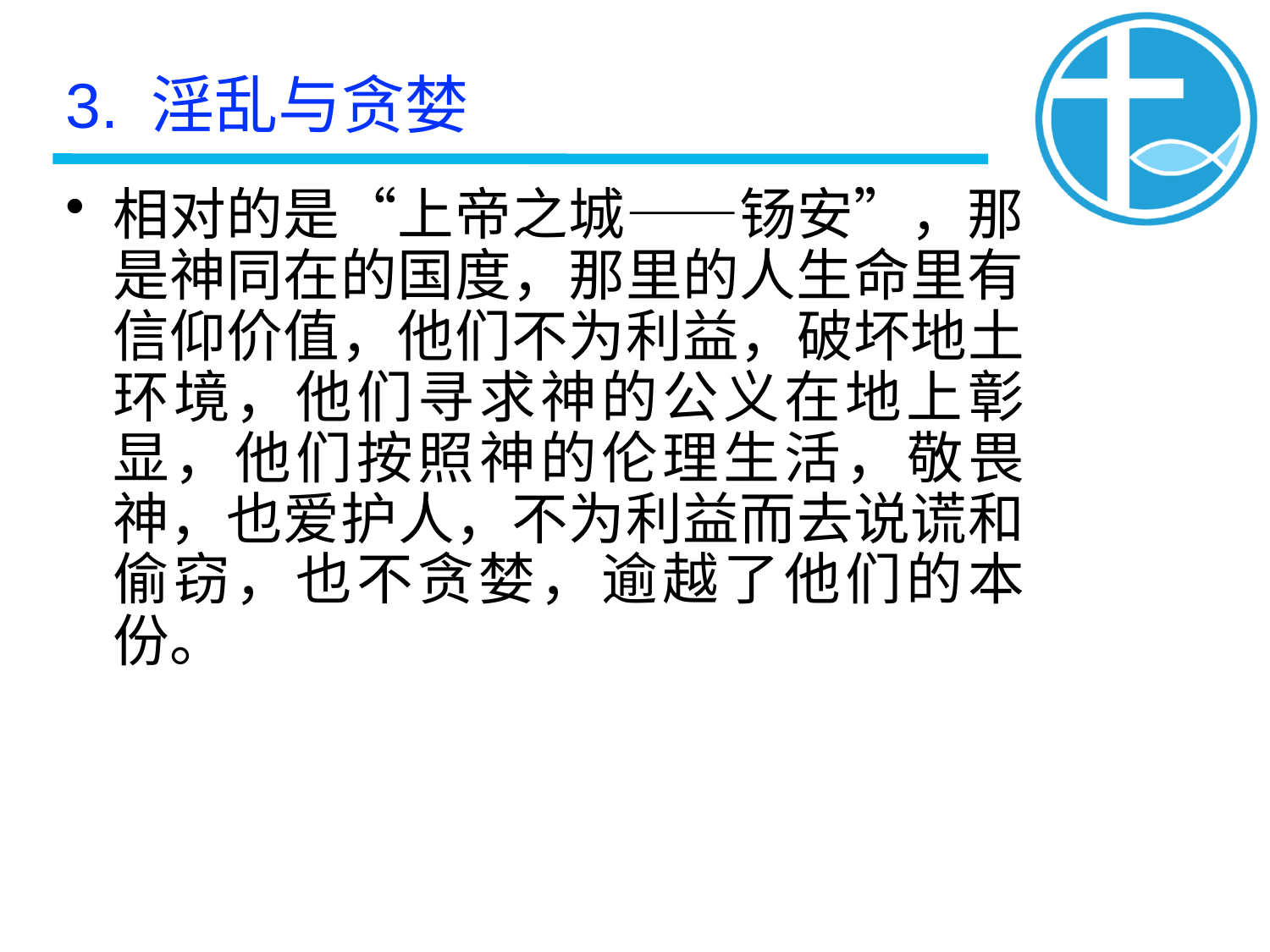

3. 淫乱与贪婪
相对的是“上帝之城——钖安”，那是神同在的国度，那里的人生命里有信仰价值，他们不为利益，破坏地土环境，他们寻求神的公义在地上彰显，他们按照神的伦理生活，敬畏神，也爱护人，不为利益而去说谎和偷窃，也不贪婪，逾越了他们的本份。